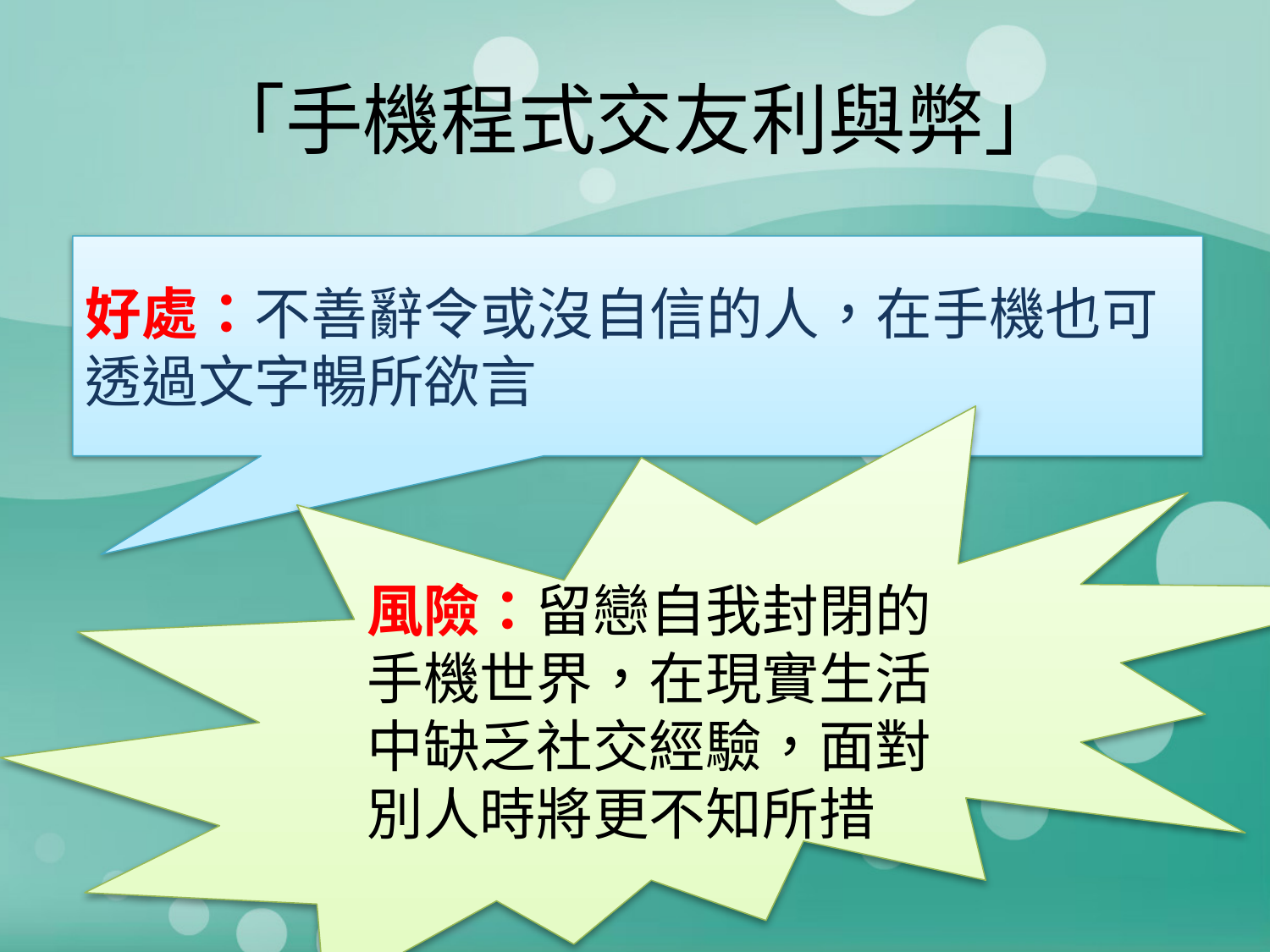

# 「手機程式交友利與弊」
好處：不善辭令或沒自信的人，在手機也可透過文字暢所欲言
風險：留戀自我封閉的手機世界，在現實生活中缺乏社交經驗，面對別人時將更不知所措